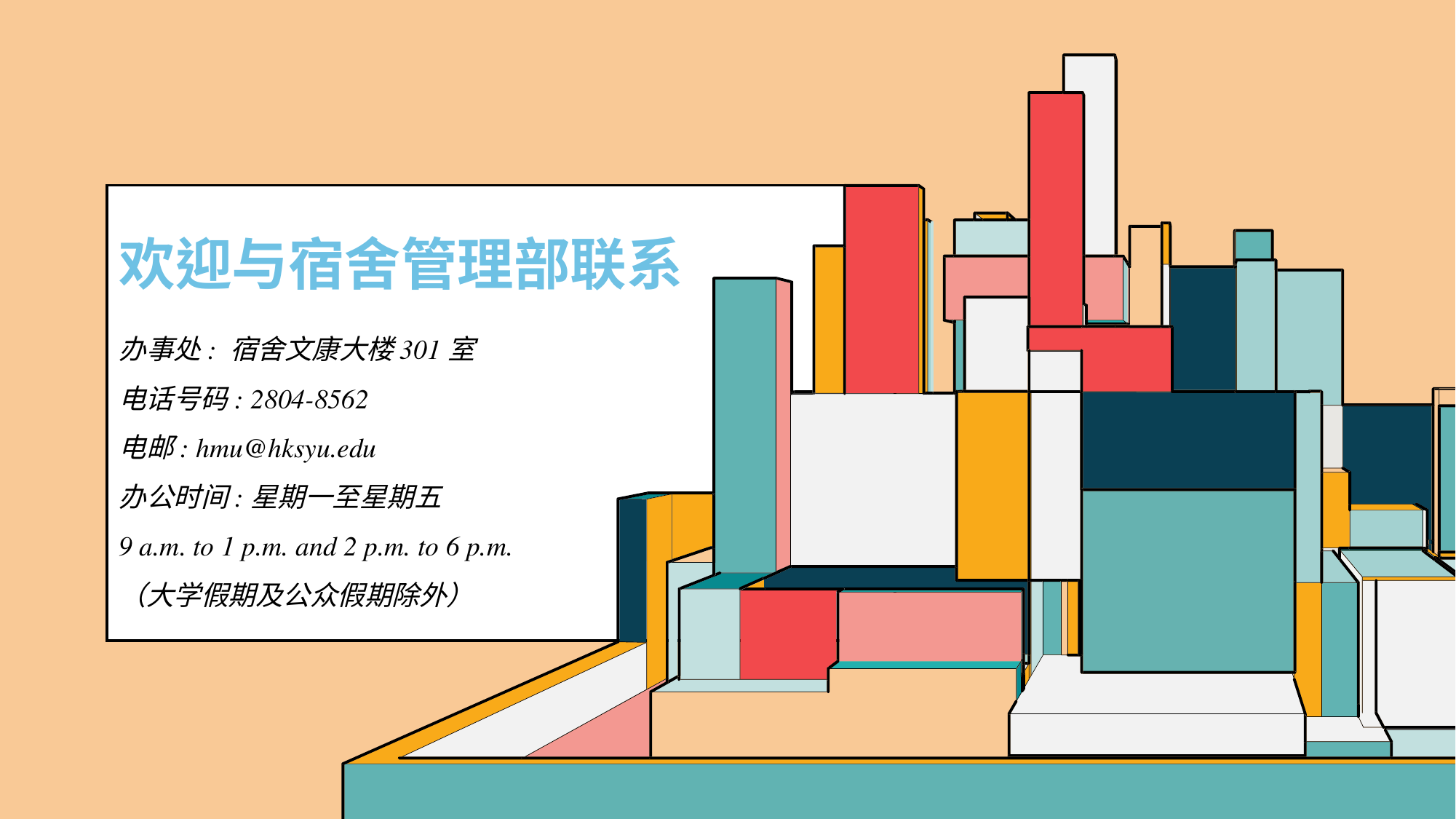

# 欢迎与宿舍管理部联系
办事处: 宿舍文康大楼301室
电话号码: 2804-8562
电邮: hmu@hksyu.edu
办公时间:星期一至星期五
9 a.m. to 1 p.m. and 2 p.m. to 6 p.m.
（大学假期及公众假期除外）